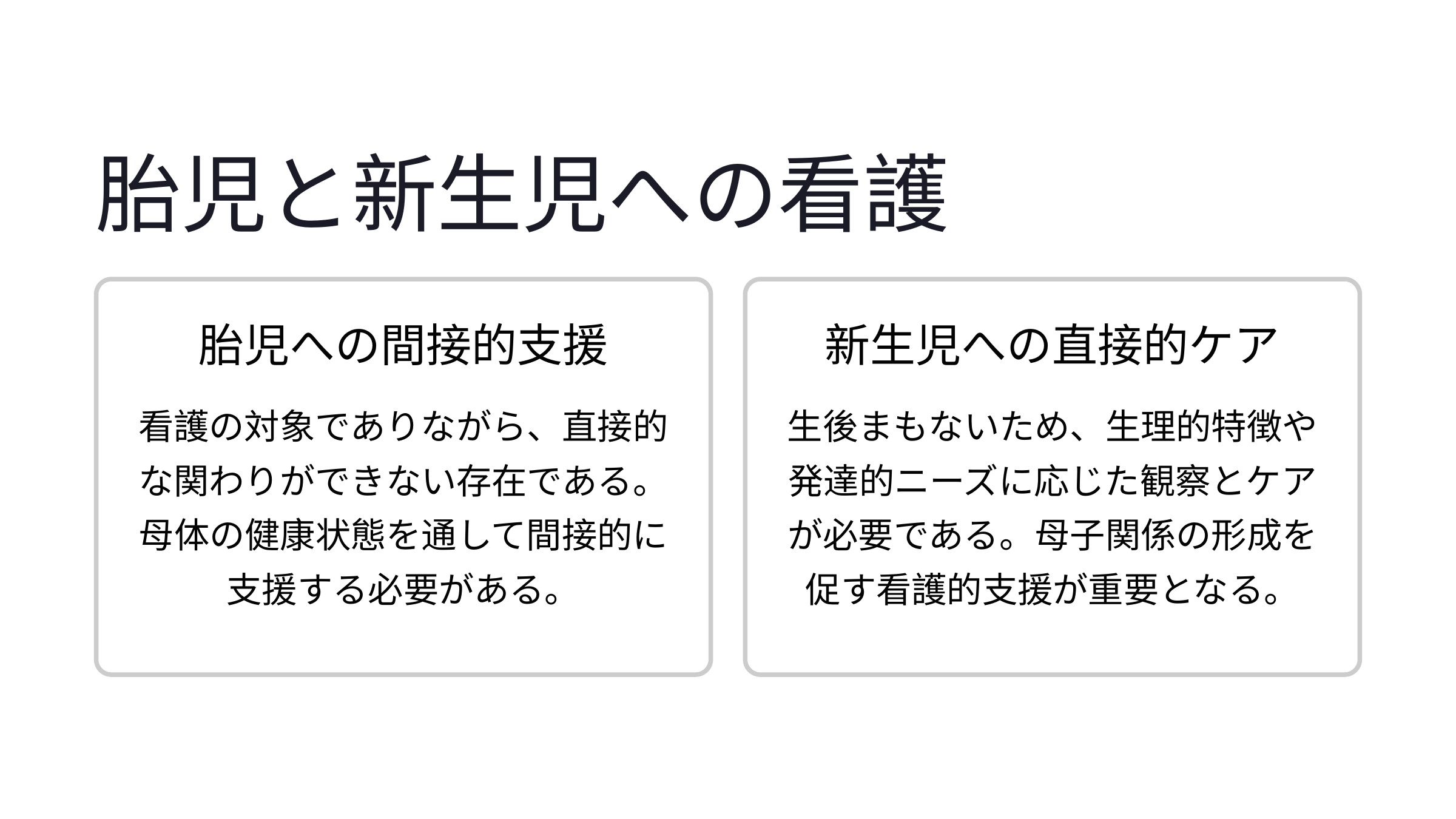

胎児と新生児への看護

胎児への間接的支援
新生児への直接的ケア
看護の対象でありながら、直接的な関わりができない存在である。母体の健康状態を通して間接的に支援する必要がある。
生後まもないため、生理的特徴や発達的ニーズに応じた観察とケアが必要である。母子関係の形成を促す看護的支援が重要となる。